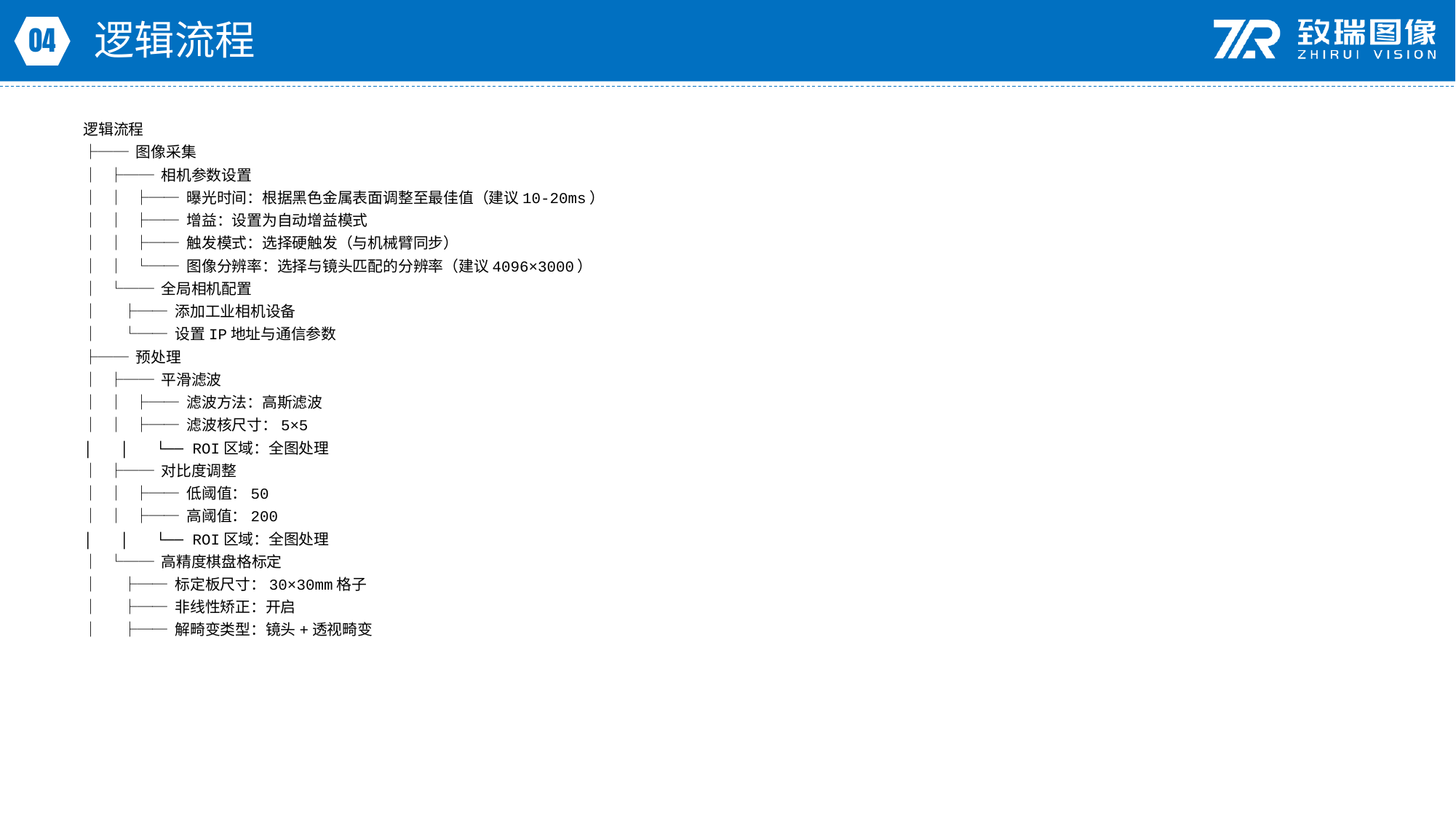

逻辑流程
04

逻辑流程
├── 图像采集
│   ├── 相机参数设置
│   │   ├── 曝光时间：根据黑色金属表面调整至最佳值（建议10-20ms）
│   │   ├── 增益：设置为自动增益模式
│   │   ├── 触发模式：选择硬触发（与机械臂同步）
│   │   └── 图像分辨率：选择与镜头匹配的分辨率（建议4096×3000）
│   └── 全局相机配置
│       ├── 添加工业相机设备
│       └── 设置IP地址与通信参数
├── 预处理
│   ├── 平滑滤波
│   │   ├── 滤波方法：高斯滤波
│   │   ├── 滤波核尺寸：5×5
│   │   └── ROI区域：全图处理
│   ├── 对比度调整
│   │   ├── 低阈值：50
│   │   ├── 高阈值：200
│   │   └── ROI区域：全图处理
│   └── 高精度棋盘格标定
│       ├── 标定板尺寸：30×30mm格子
│       ├── 非线性矫正：开启
│       ├── 解畸变类型：镜头+透视畸变